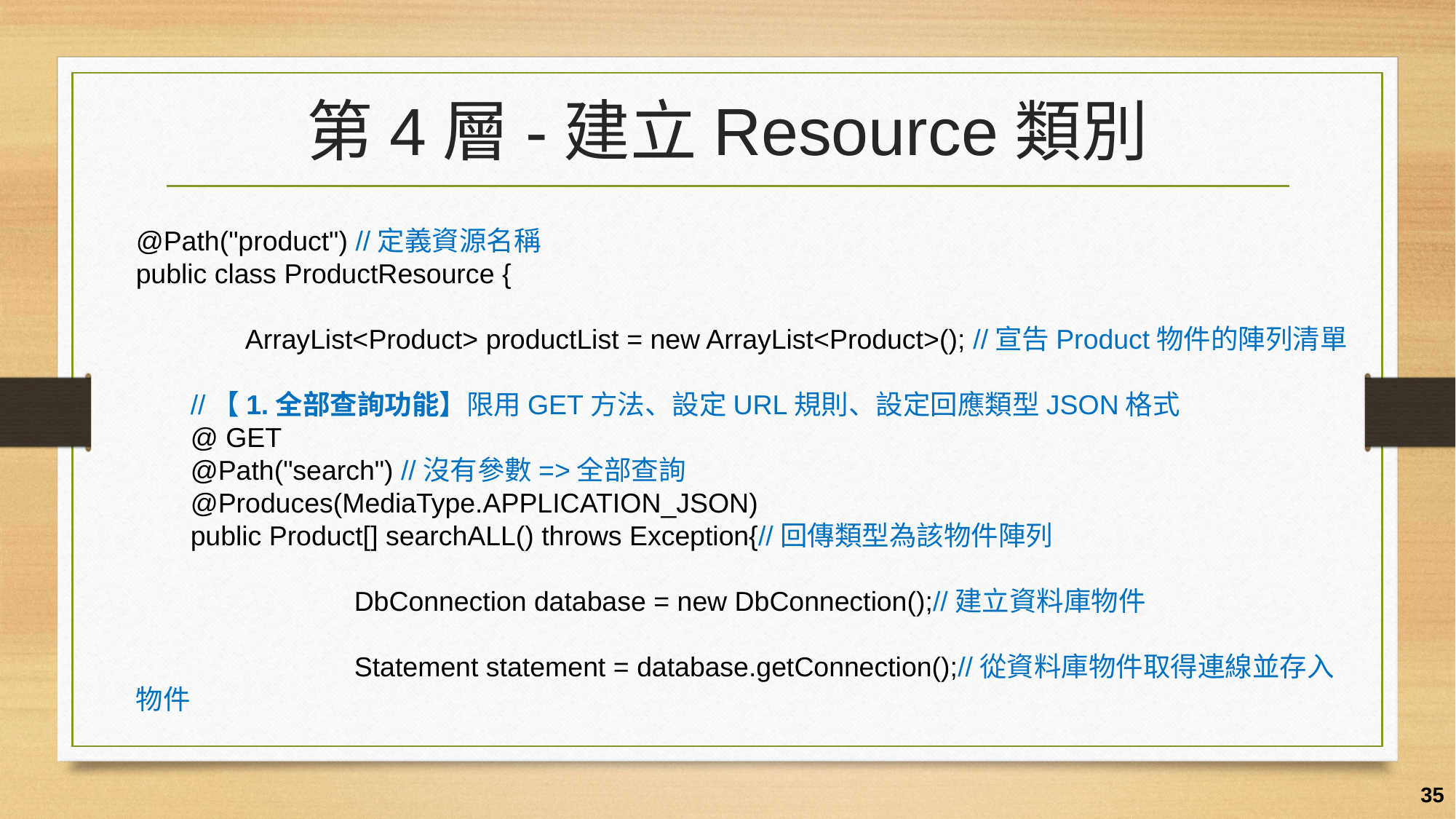

# 第4層-建立Resource類別
@Path("product") //定義資源名稱
public class ProductResource {

	ArrayList<Product> productList = new ArrayList<Product>(); //宣告Product物件的陣列清單

//【1.全部查詢功能】限用GET方法、設定URL規則、設定回應類型JSON格式
@ GET
@Path("search") //沒有參數=>全部查詢
@Produces(MediaType.APPLICATION_JSON)
public Product[] searchALL() throws Exception{//回傳類型為該物件陣列

		DbConnection database = new DbConnection();//建立資料庫物件

		Statement statement = database.getConnection();//從資料庫物件取得連線並存入物件
35